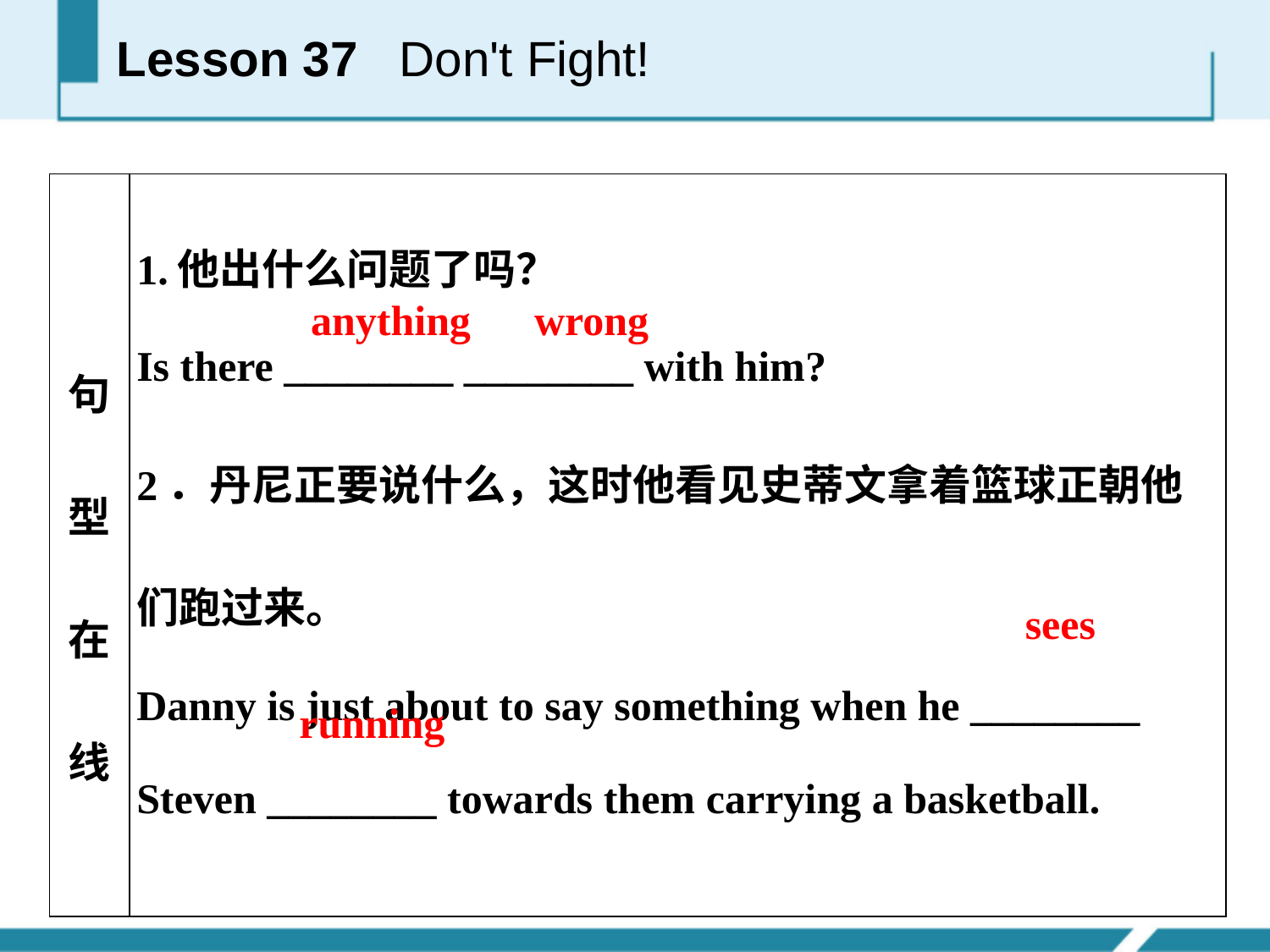

| 句型在线 | 1.他出什么问题了吗？ Is there \_\_\_\_\_\_\_\_ \_\_\_\_\_\_\_\_ with him? 2．丹尼正要说什么，这时他看见史蒂文拿着篮球正朝他们跑过来。 Danny is just about to say something when he \_\_\_\_\_\_\_\_ Steven \_\_\_\_\_\_\_\_ towards them carrying a basketball. |
| --- | --- |
 anything      wrong
sees
running